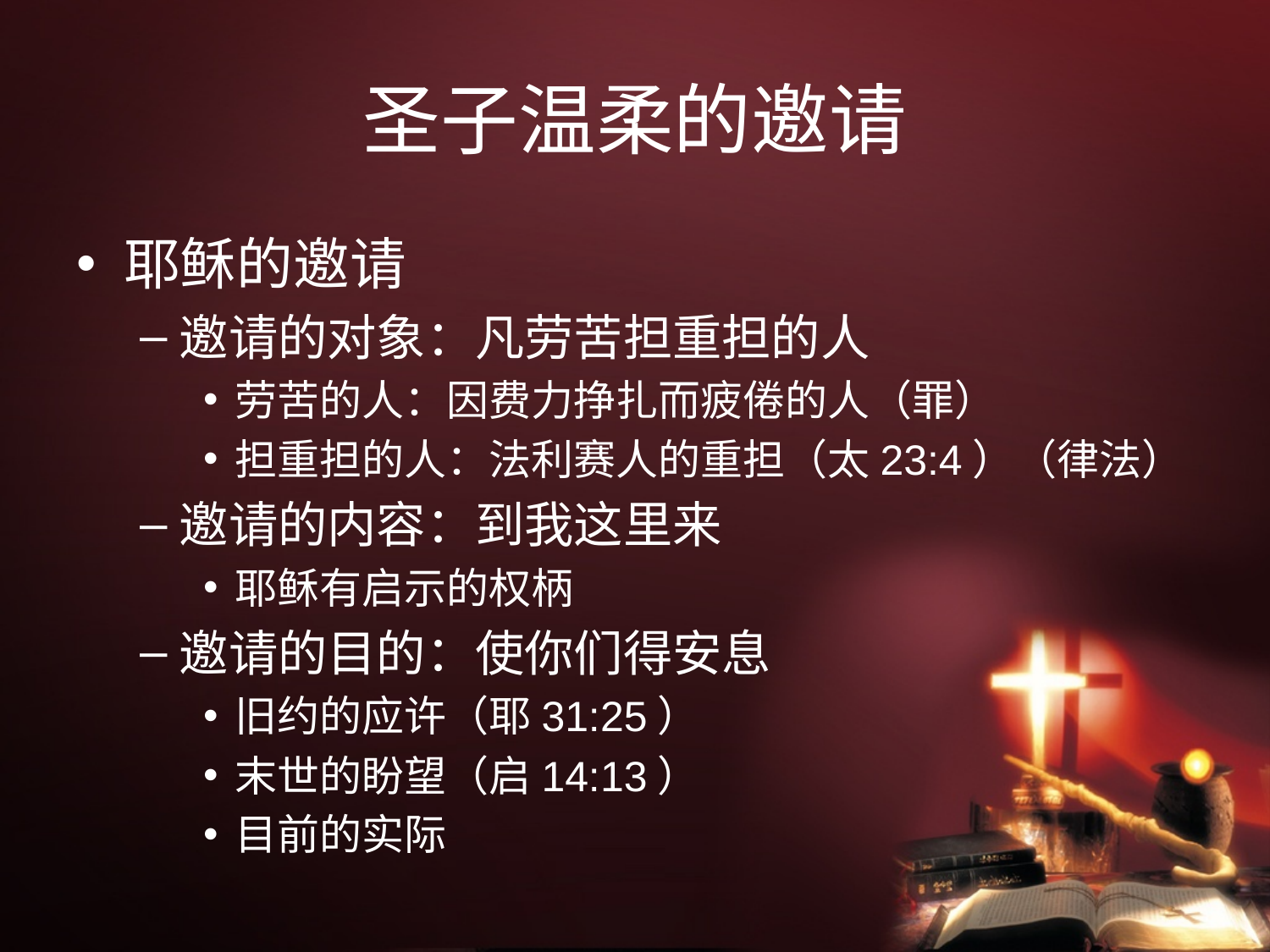

# 圣子温柔的邀请
耶稣的邀请
邀请的对象：凡劳苦担重担的人
劳苦的人：因费力挣扎而疲倦的人（罪）
担重担的人：法利赛人的重担（太23:4）（律法）
邀请的内容：到我这里来
耶稣有启示的权柄
邀请的目的：使你们得安息
旧约的应许（耶31:25）
末世的盼望（启14:13）
目前的实际